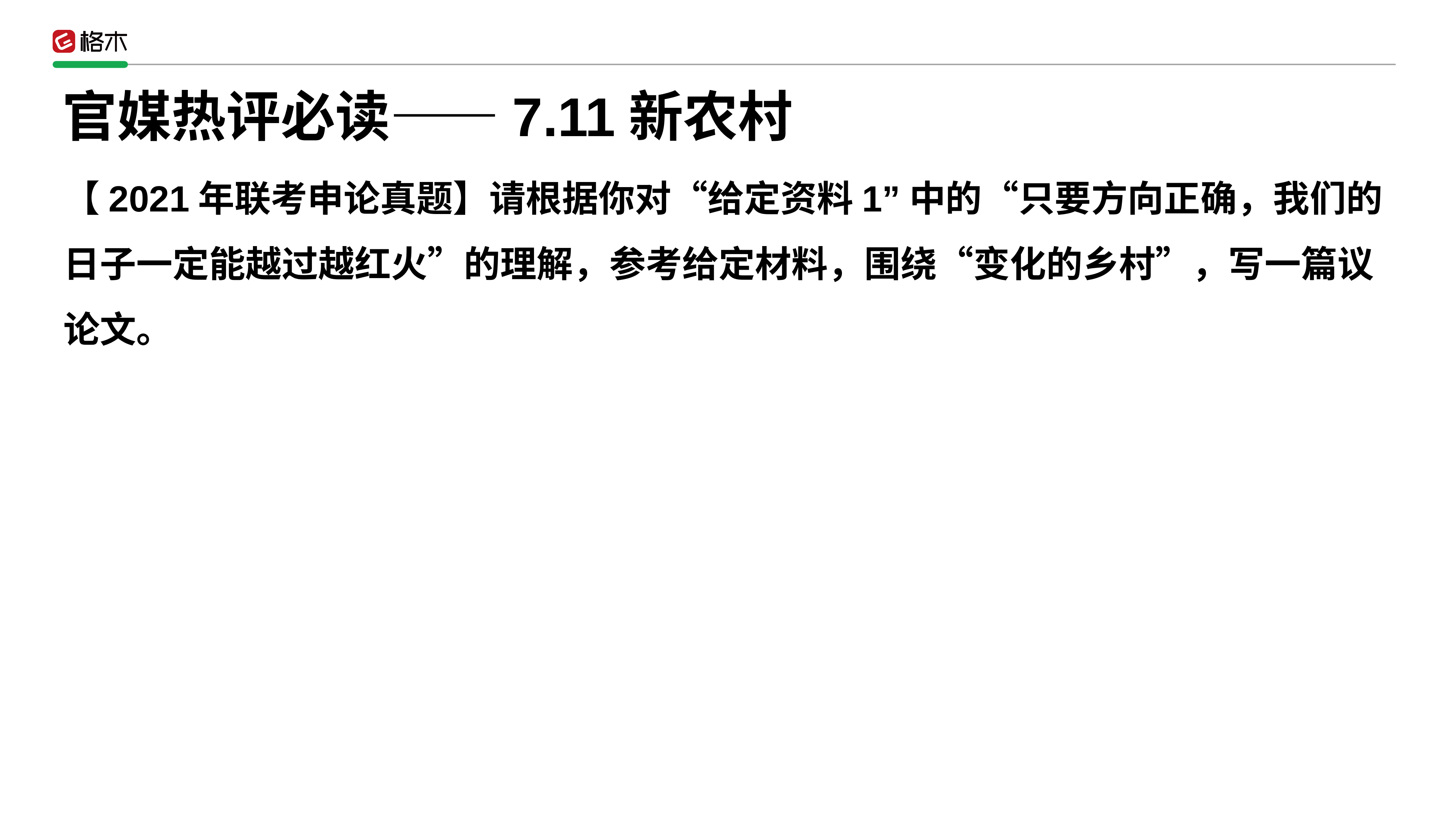

官媒热评必读——7.11新农村
【2021年联考申论真题】请根据你对“给定资料1”中的“只要方向正确，我们的日子一定能越过越红火”的理解，参考给定材料，围绕“变化的乡村”，写一篇议论文。